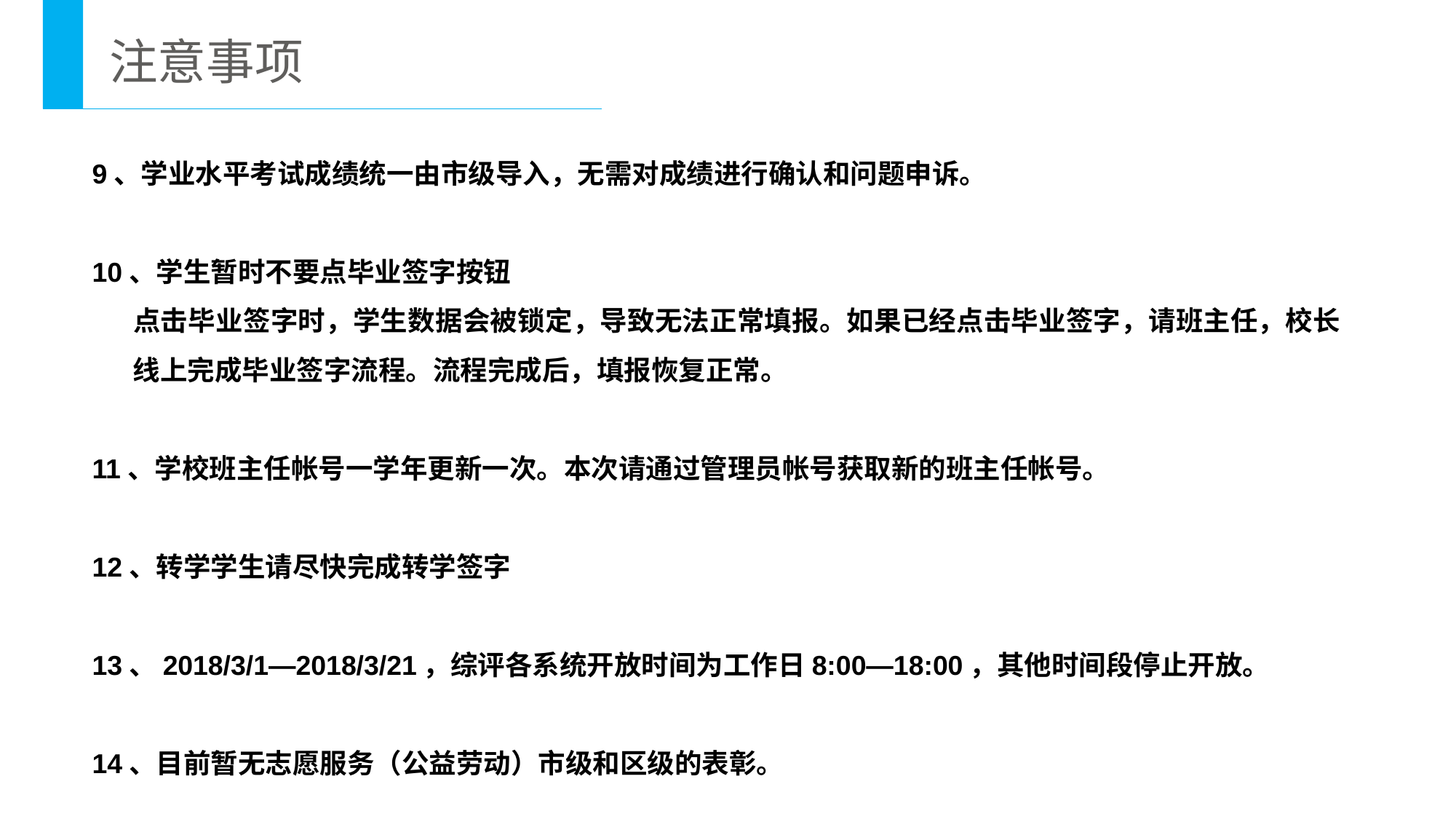

注意事项
9、学业水平考试成绩统一由市级导入，无需对成绩进行确认和问题申诉。

10、学生暂时不要点毕业签字按钮
	点击毕业签字时，学生数据会被锁定，导致无法正常填报。如果已经点击毕业签字，请班主任，校长线上完成毕业签字流程。流程完成后，填报恢复正常。

11、学校班主任帐号一学年更新一次。本次请通过管理员帐号获取新的班主任帐号。

12、转学学生请尽快完成转学签字

13、2018/3/1—2018/3/21，综评各系统开放时间为工作日8:00—18:00，其他时间段停止开放。

14、目前暂无志愿服务（公益劳动）市级和区级的表彰。